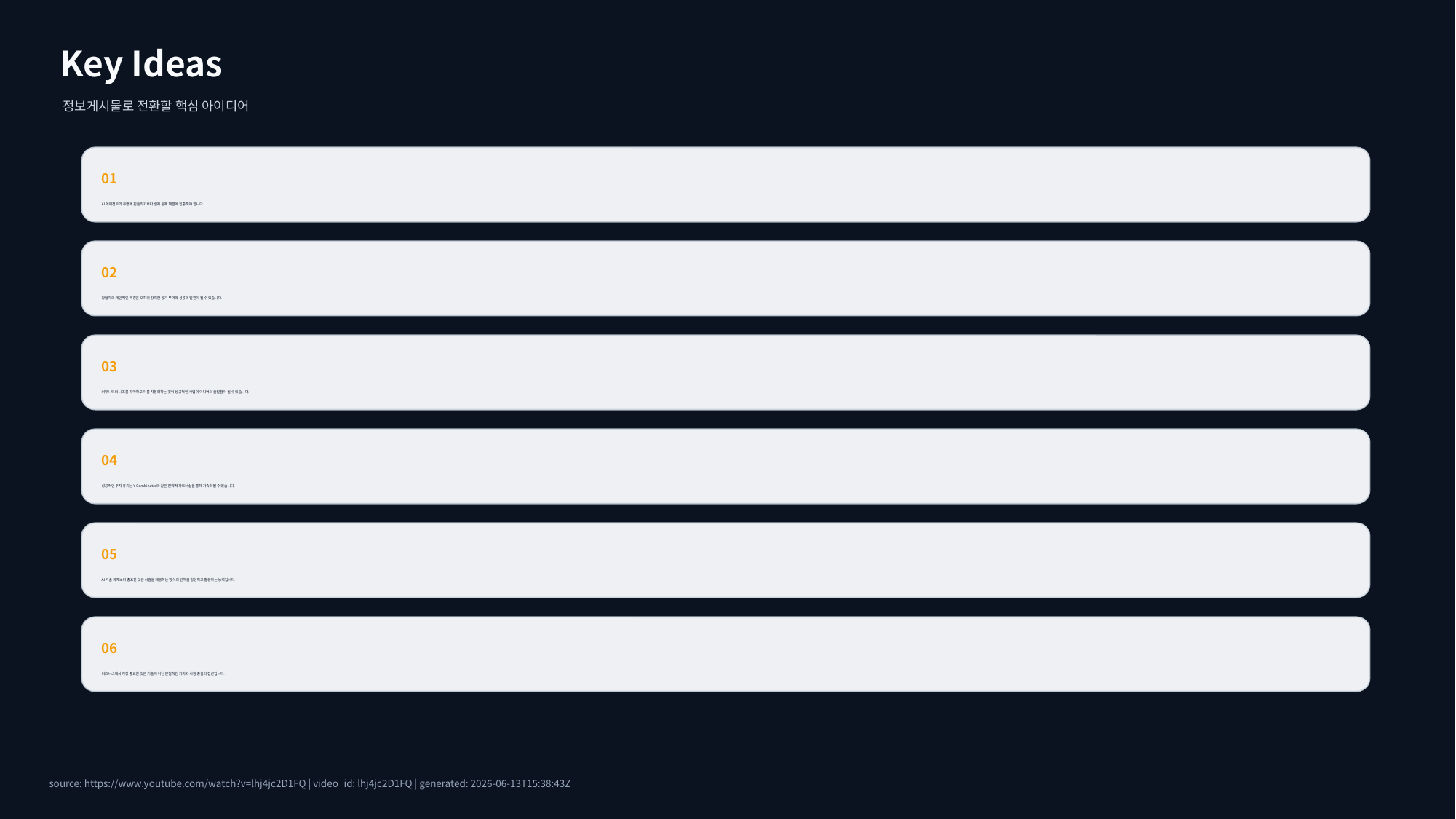

Key Ideas
정보게시물로 전환할 핵심 아이디어

01
AI 에이전트의 유행에 휩쓸리기보다 실제 문제 해결에 집중해야 합니다.

02
창업자의 개인적인 역경은 오히려 강력한 동기 부여와 성공의 발판이 될 수 있습니다.

03
커뮤니티의 니즈를 파악하고 이를 자동화하는 것이 성공적인 사업 아이디어의 출발점이 될 수 있습니다.

04
성공적인 투자 유치는 Y Combinator와 같은 전략적 파트너십을 통해 가속화될 수 있습니다.

05
AI 기술 자체보다 중요한 것은 사람을 채용하는 방식과 인맥을 형성하고 활용하는 능력입니다.

06
비즈니스에서 가장 중요한 것은 기술이 아닌 본질적인 가치와 사람 중심의 접근입니다.
source: https://www.youtube.com/watch?v=lhj4jc2D1FQ | video_id: lhj4jc2D1FQ | generated: 2026-06-13T15:38:43Z